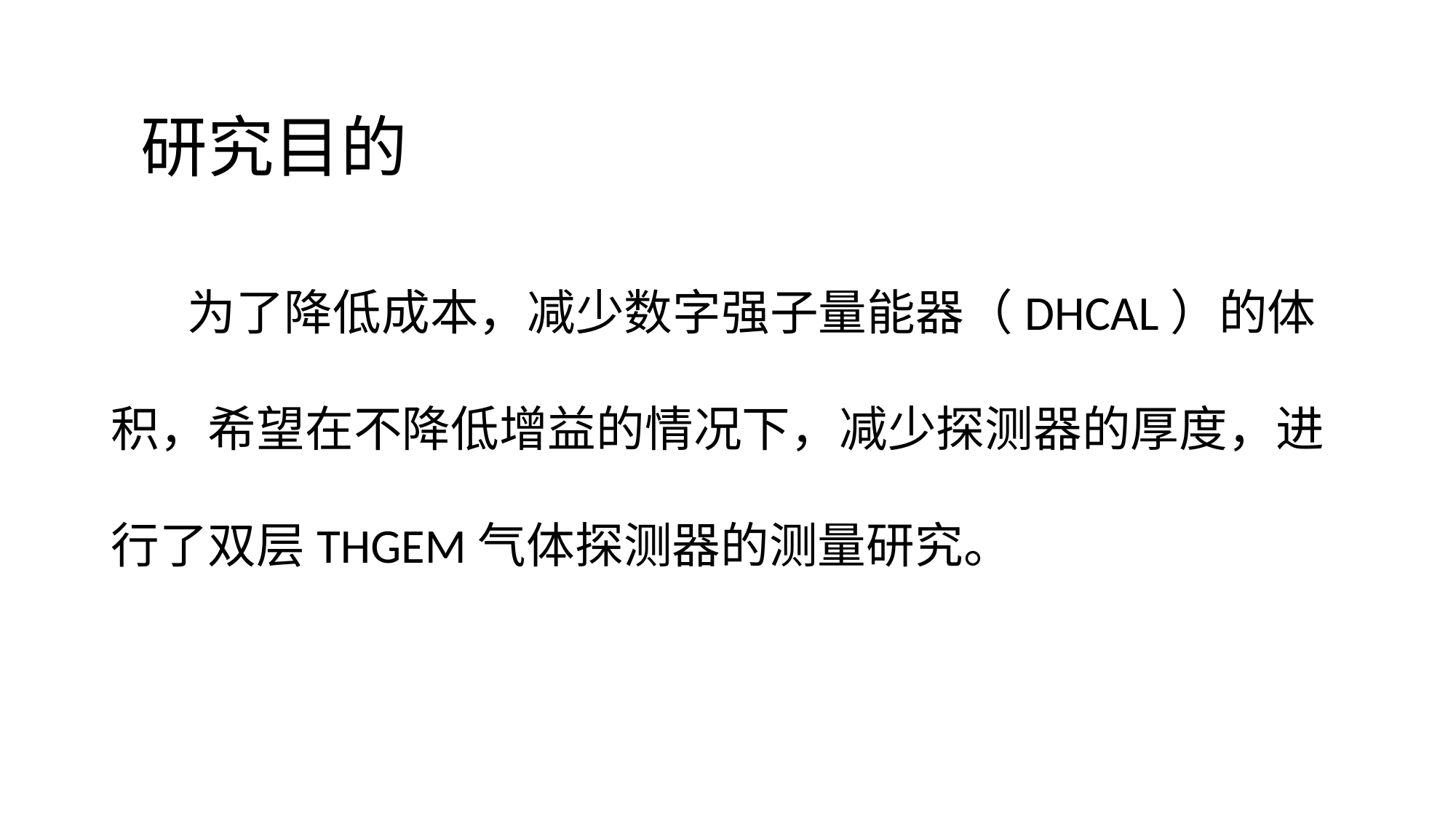

研究目的
       为了降低成本，减少数字强子量能器（DHCAL）的体积，希望在不降低增益的情况下，减少探测器的厚度，进行了双层THGEM气体探测器的测量研究。